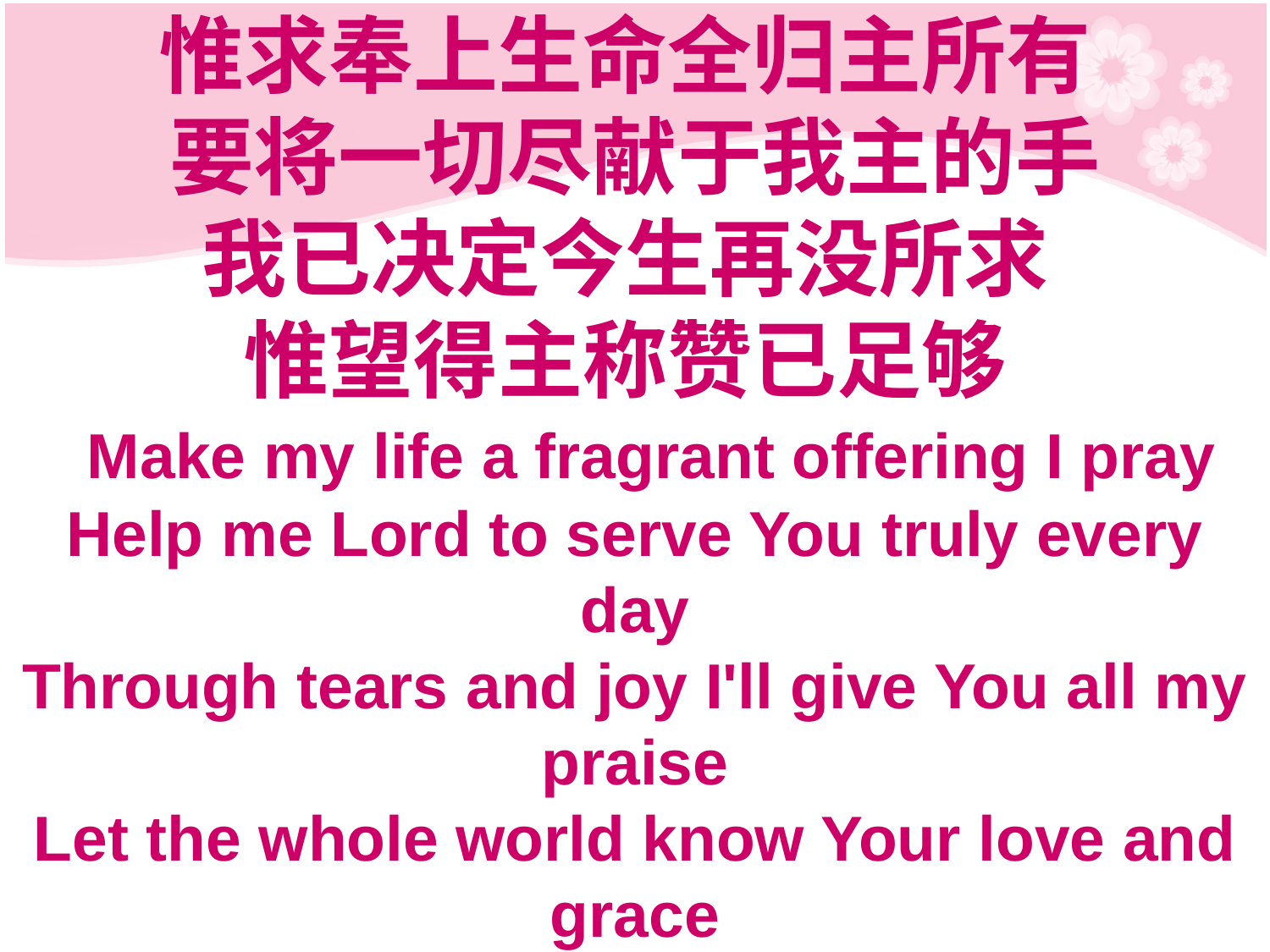

# 惟求奉上生命全归主所有 要将一切尽献于我主的手 我已决定今生再没所求 惟望得主称赞已足够 Make my life a fragrant offering I pray Help me Lord to serve You truly every day Through tears and joy I'll give You all my praise Let the whole world know Your love and grace